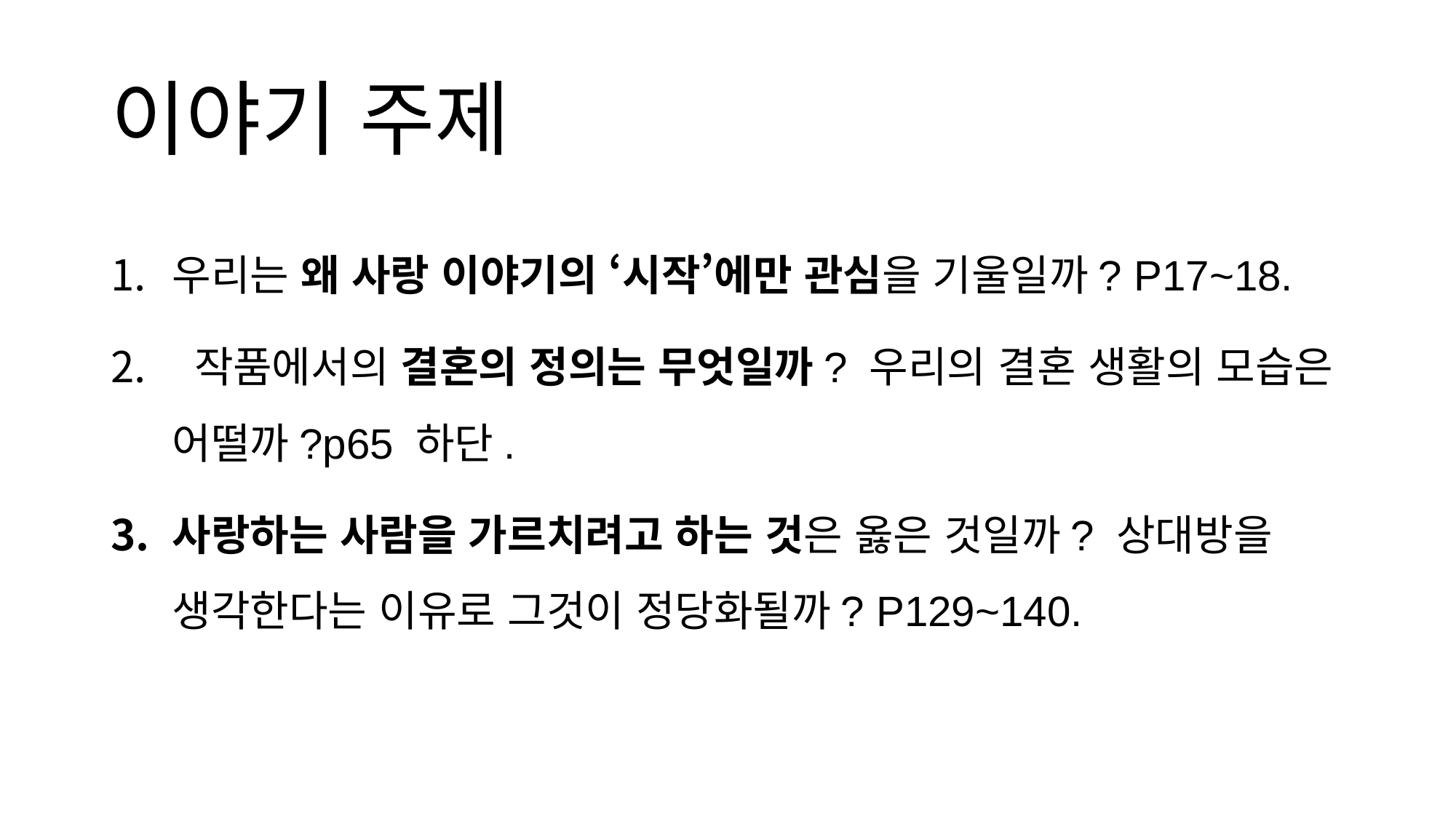

# 이야기 주제
우리는 왜 사랑 이야기의 ‘시작’에만 관심을 기울일까? P17~18.
 작품에서의 결혼의 정의는 무엇일까? 우리의 결혼 생활의 모습은 어떨까?p65 하단.
사랑하는 사람을 가르치려고 하는 것은 옳은 것일까? 상대방을 생각한다는 이유로 그것이 정당화될까? P129~140.